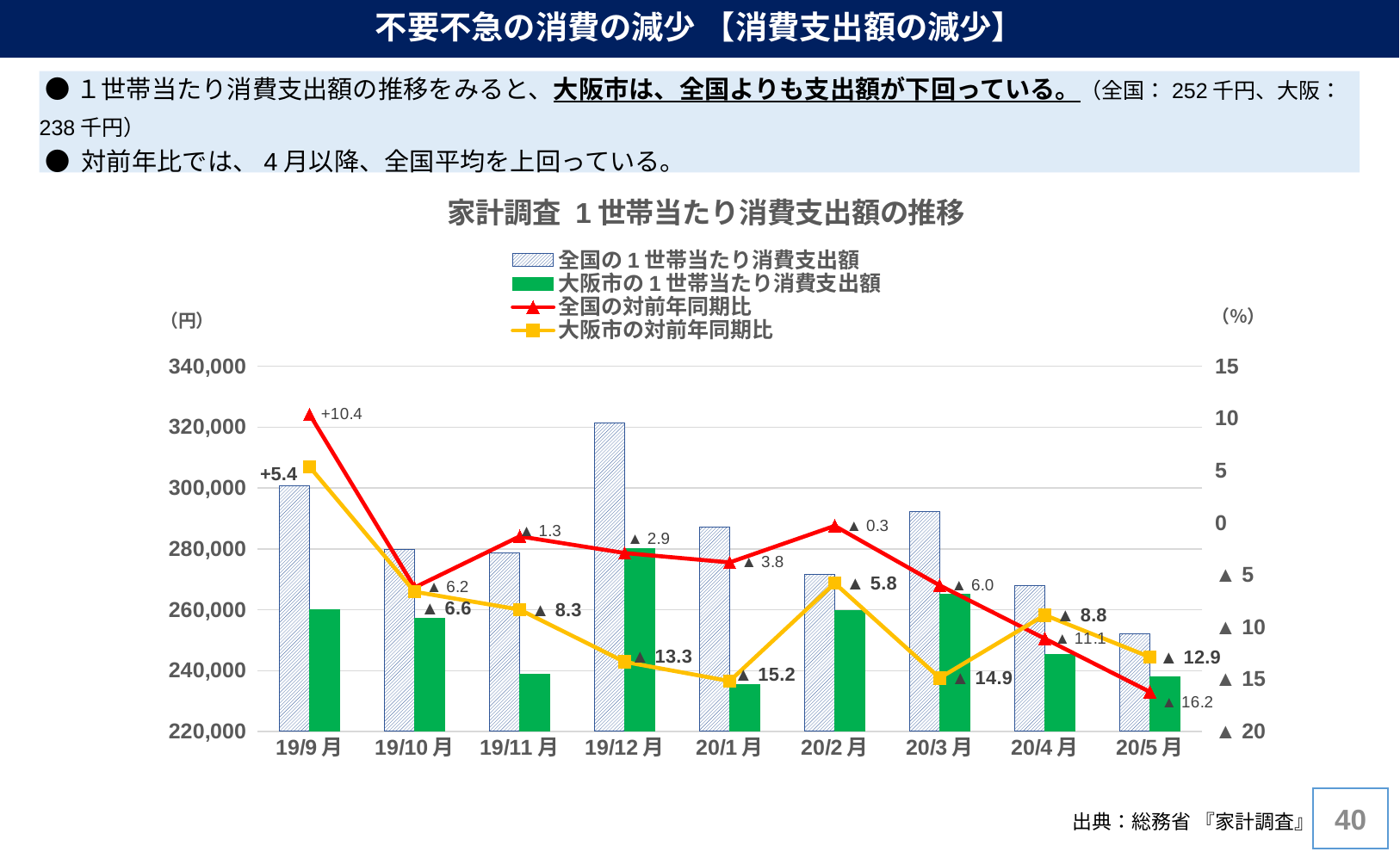

不要不急の消費の減少 【消費支出額の減少】
 ●１世帯当たり消費支出額の推移をみると、大阪市は、全国よりも支出額が下回っている。（全国：252千円、大阪：238千円）
 ● 対前年比では、4月以降、全国平均を上回っている。

### Chart: 家計調査 1世帯当たり消費支出額の推移

| Category | 全国の1世帯当たり消費支出額 | 大阪市の1世帯当たり消費支出額 | 全国の対前年同期比 | 大阪市の対前年同期比 |
|---|---|---|---|---|
| 19/9月 | 300609.0 | 260031.0 | 10.4 | 5.367425086613853 |
| 19/10月 | 279671.0 | 257080.0 | -6.2 | -6.610771656289282 |
| 19/11月 | 278765.0 | 238813.0 | -1.3 | -8.318457008380653 |
| 19/12月 | 321380.0 | 280160.0 | -2.9 | -13.332116551227047 |
| 20/1月 | 287173.0 | 235506.0 | -3.8 | -15.171795250461951 |
| 20/2月 | 271735.0 | 259803.0 | -0.3 | -5.7855285631915105 |
| 20/3月 | 292214.0 | 265113.0 | -6.0 | -14.869356076539963 |
| 20/4月 | 267922.0 | 245208.0 | -11.1 | -8.841559754787331 |
| 20/5月 | 252017.0 | 238041.0 | -16.2 | -12.861033626919106 |
40
出典：総務省 『家計調査』